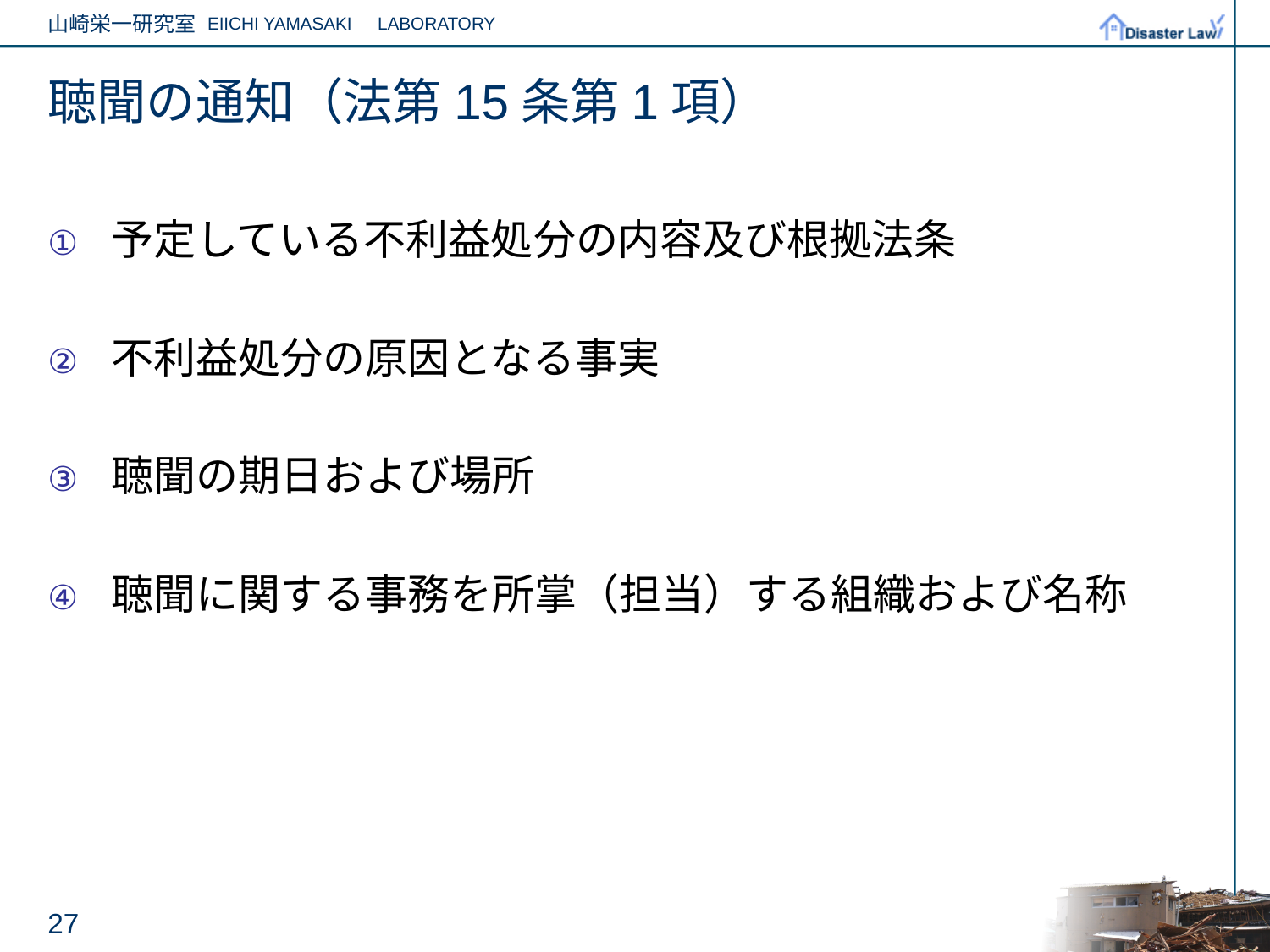

# 聴聞の通知（法第15条第1項）
予定している不利益処分の内容及び根拠法条

不利益処分の原因となる事実

聴聞の期日および場所

聴聞に関する事務を所掌（担当）する組織および名称
27